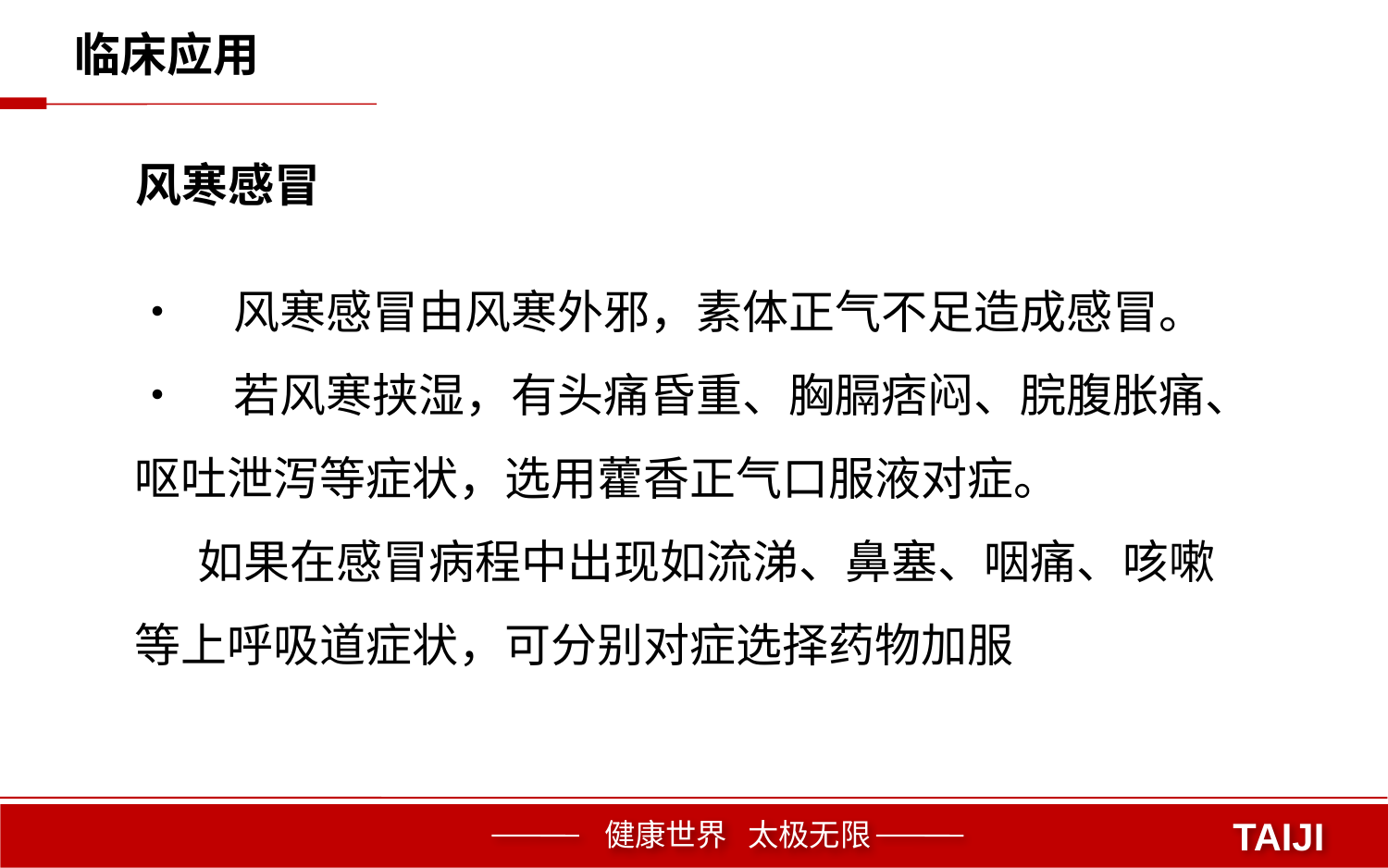

临床应用
风寒感冒
•    风寒感冒由风寒外邪，素体正气不足造成感冒。
•    若风寒挟湿，有头痛昏重、胸膈痞闷、脘腹胀痛、呕吐泄泻等症状，选用藿香正气口服液对症。
     如果在感冒病程中出现如流涕、鼻塞、咽痛、咳嗽等上呼吸道症状，可分别对症选择药物加服